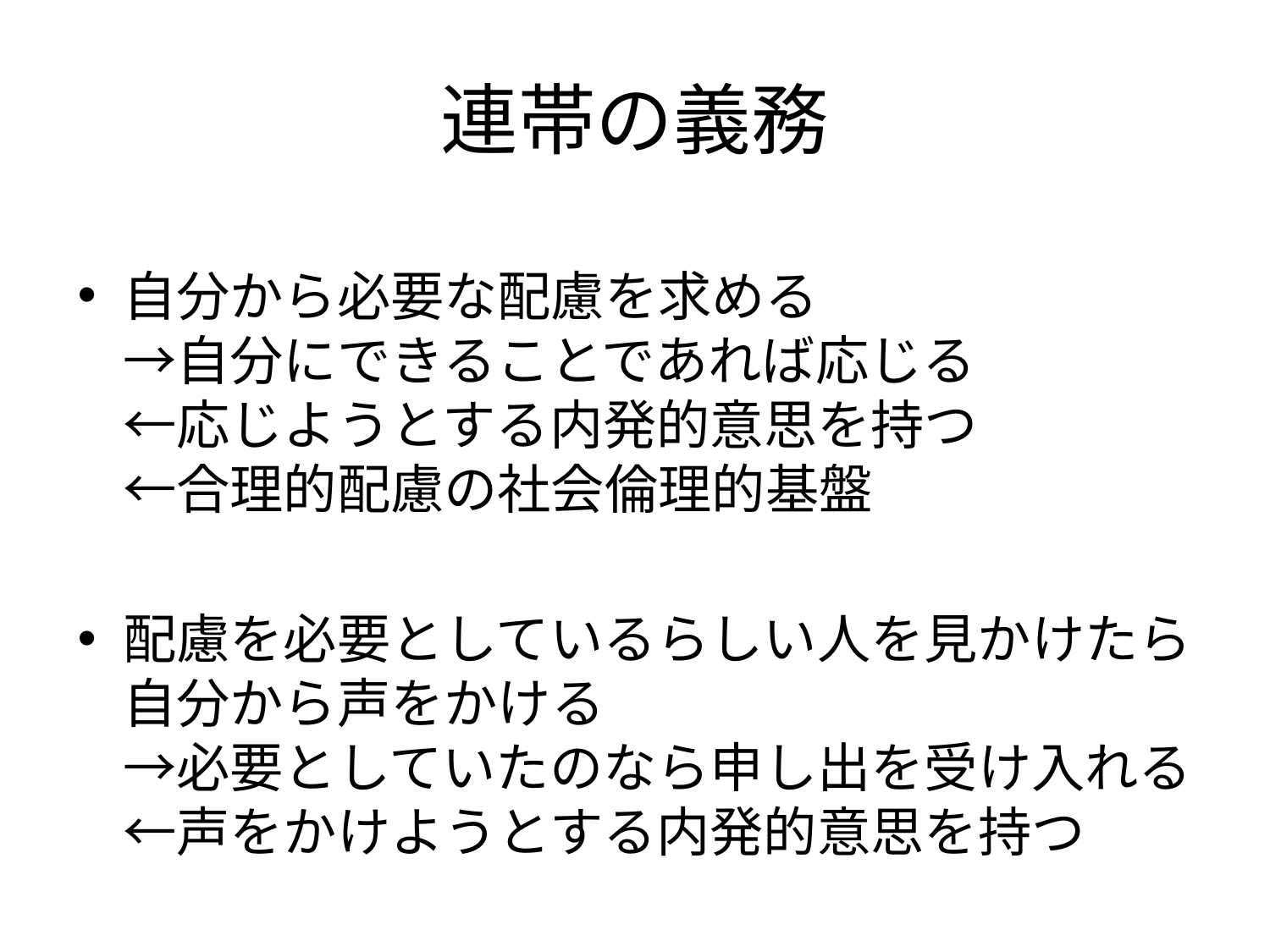

# 連帯の義務
自分から必要な配慮を求める
→自分にできることであれば応じる
←応じようとする内発的意思を持つ
←合理的配慮の社会倫理的基盤

配慮を必要としているらしい人を見かけたら自分から声をかける
→必要としていたのなら申し出を受け入れる
←声をかけようとする内発的意思を持つ